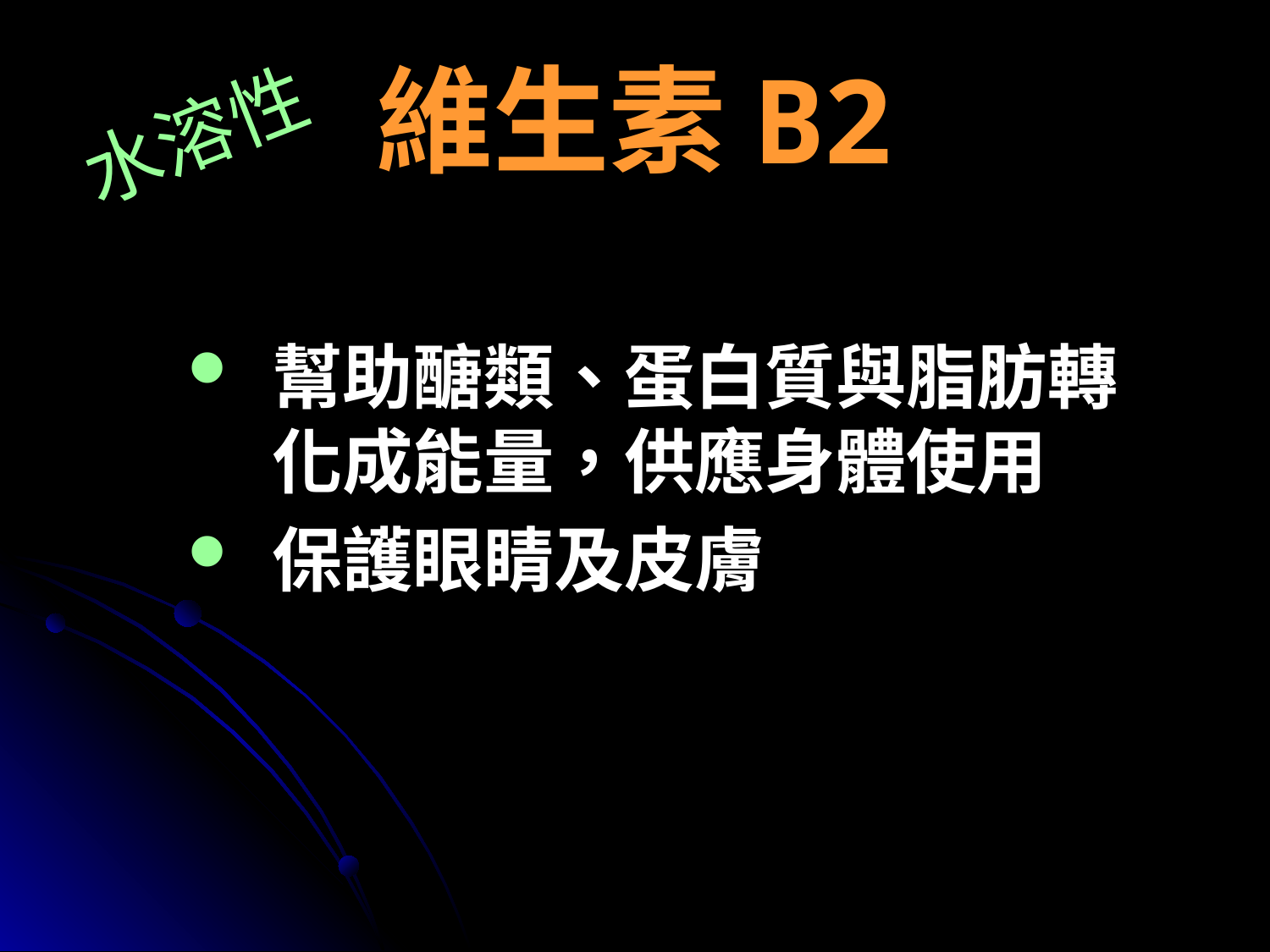

# 維生素B2
水溶性
幫助醣類、蛋白質與脂肪轉化成能量，供應身體使用
保護眼睛及皮膚